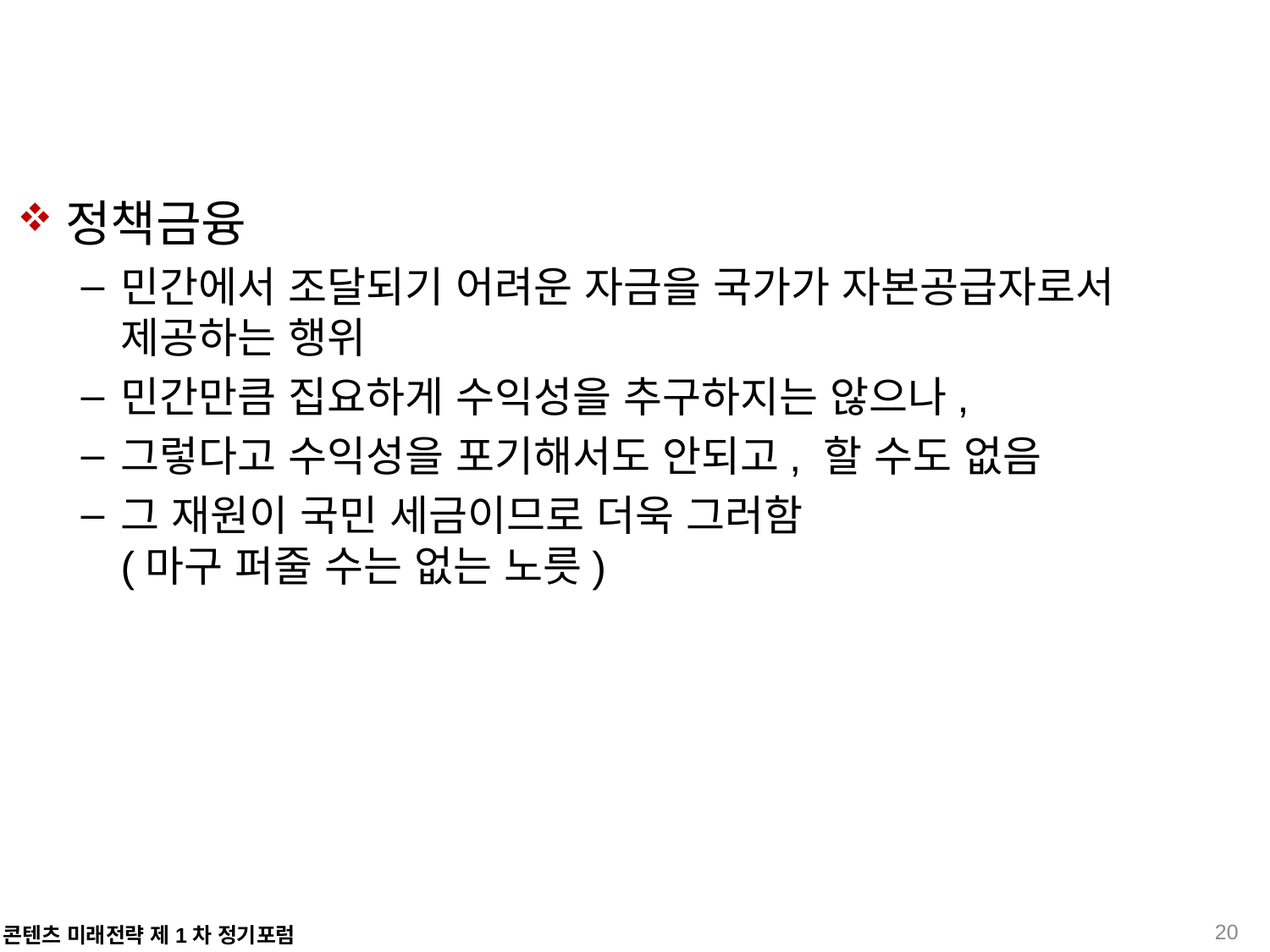

#
정책금융
민간에서 조달되기 어려운 자금을 국가가 자본공급자로서 제공하는 행위
민간만큼 집요하게 수익성을 추구하지는 않으나,
그렇다고 수익성을 포기해서도 안되고, 할 수도 없음
그 재원이 국민 세금이므로 더욱 그러함
(마구 퍼줄 수는 없는 노릇)

20